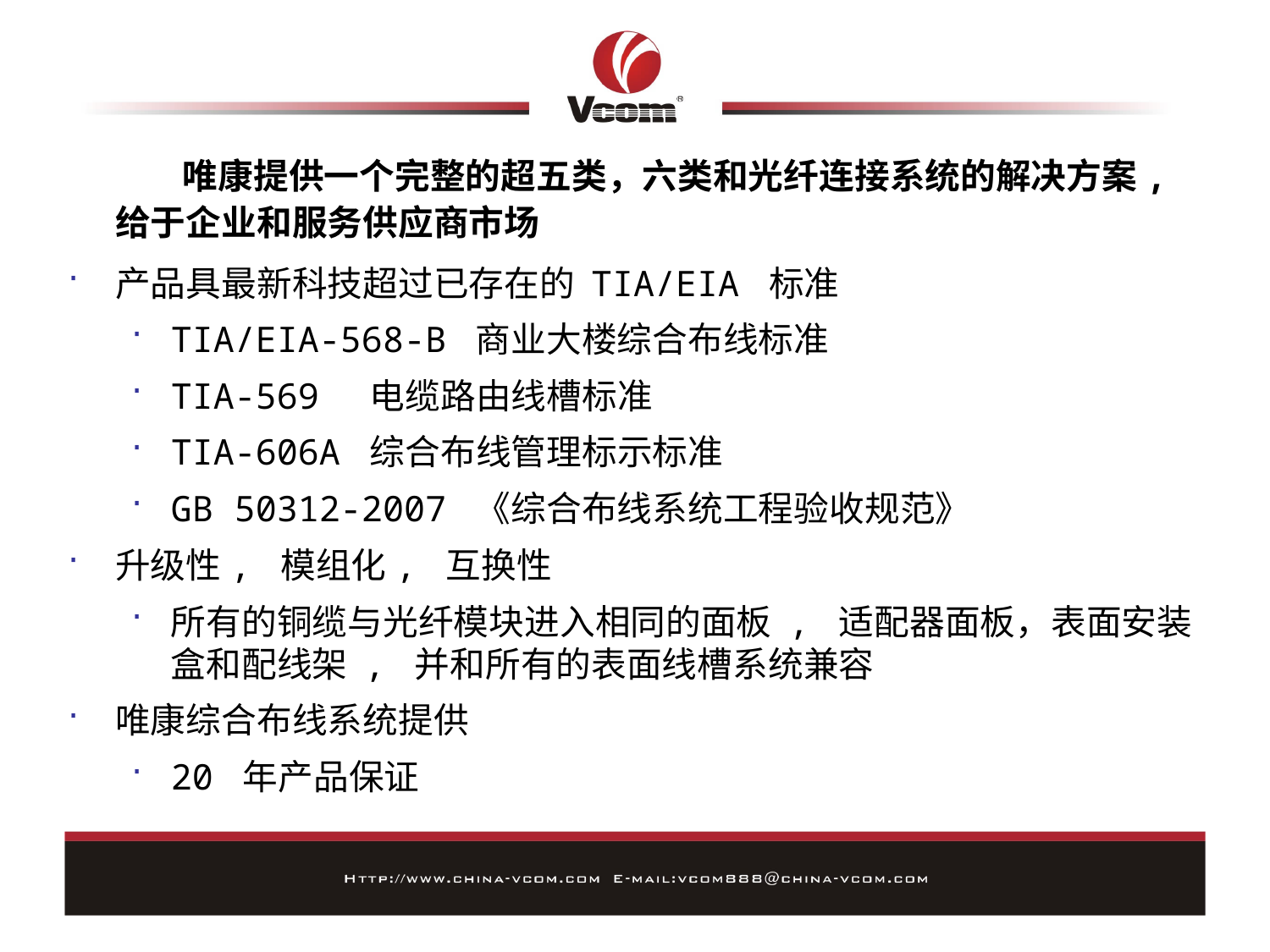

唯康提供一个完整的超五类，六类和光纤连接系统的解决方案, 给于企业和服务供应商市场
产品具最新科技超过已存在的 TIA/EIA 标准
TIA/EIA-568-B 商业大楼综合布线标准
TIA-569  电缆路由线槽标准
TIA-606A 综合布线管理标示标准
GB 50312-2007 《综合布线系统工程验收规范》
升级性, 模组化, 互换性
所有的铜缆与光纤模块进入相同的面板 , 适配器面板，表面安装盒和配线架 , 并和所有的表面线槽系统兼容
唯康综合布线系统提供
20 年产品保证